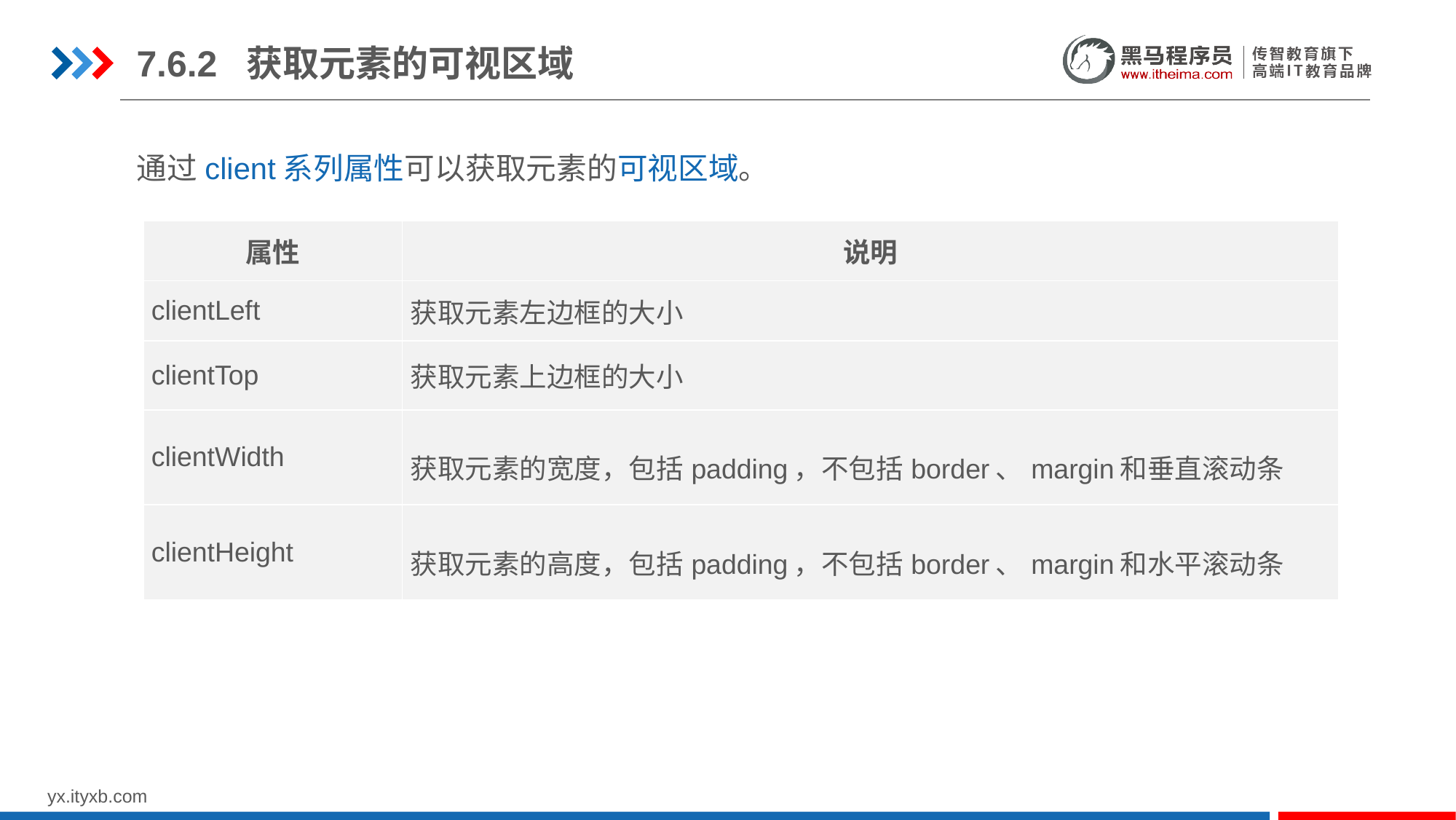

7.6.2  获取元素的可视区域
通过client系列属性可以获取元素的可视区域。
| 属性 | 说明 |
| --- | --- |
| clientLeft | 获取元素左边框的大小 |
| clientTop | 获取元素上边框的大小 |
| clientWidth | 获取元素的宽度，包括padding，不包括border、margin和垂直滚动条 |
| clientHeight | 获取元素的高度，包括padding，不包括border、margin和水平滚动条 |